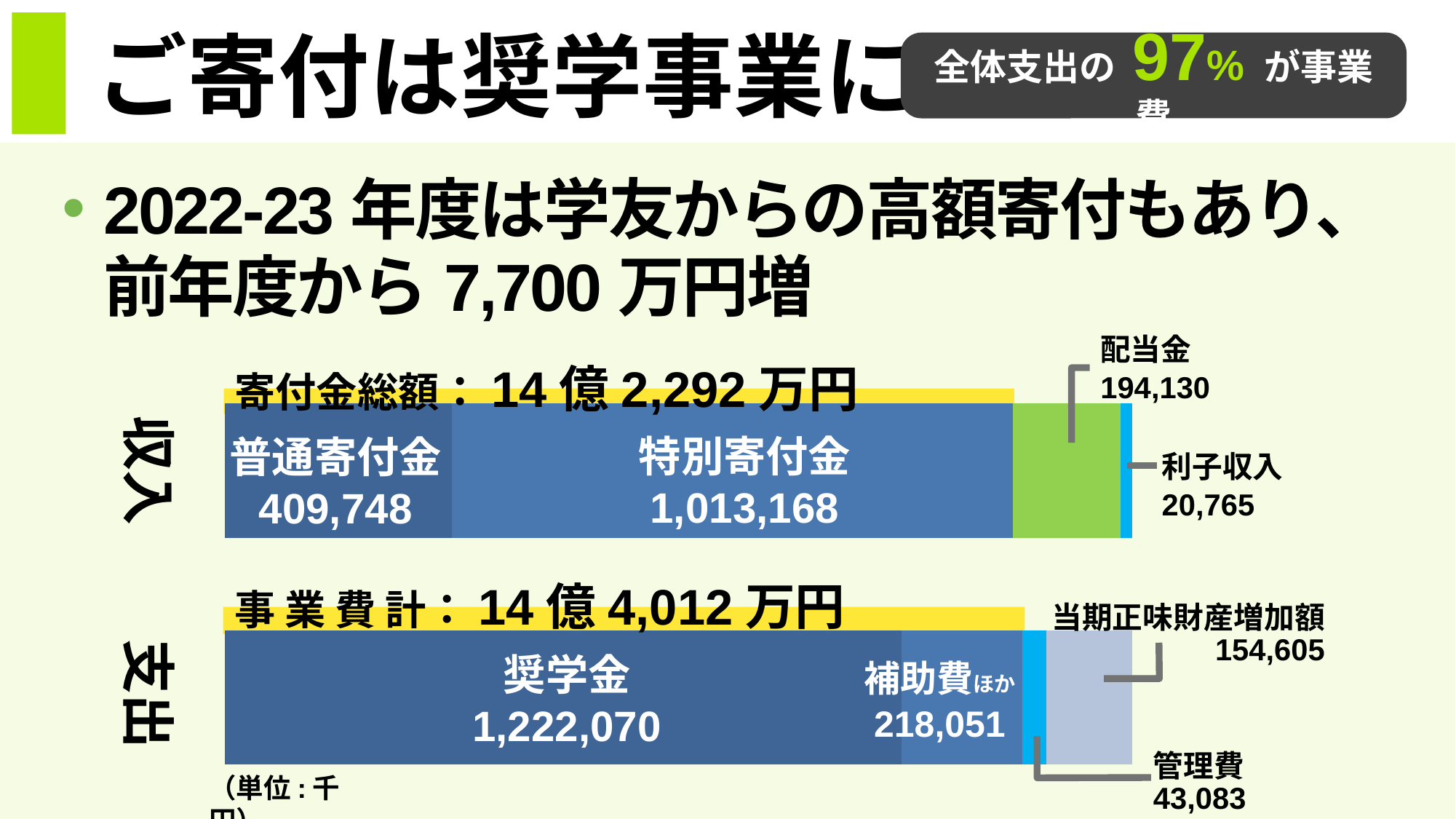

# ご寄付は奨学事業に
全体支出の 97% が事業費
2022-23年度は学友からの高額寄付もあり、前年度から7,700万円増

配当金194,130
寄付金総額：14億2,292万円

### Chart

| Category | 列1 | 列2 | 列3 | 列4 |
|---|---|---|---|---|
| 収入 | 409747569.0 | 1013167688.0 | 194130000.0 | 20764722.0 |
| 支出 | 1222069900.0 | 218051285.0 | 43083314.0 | 154605480.0 |

収入
特別寄付金
1,013,168
普通寄付金
409,748
利子収入20,765
事 業 費 計：14億4,012万円
当期正味財産増加額
154,605

支出
奨学金
1,222,070

補助費ほか
218,051

管理費
43,083
（単位:千円）